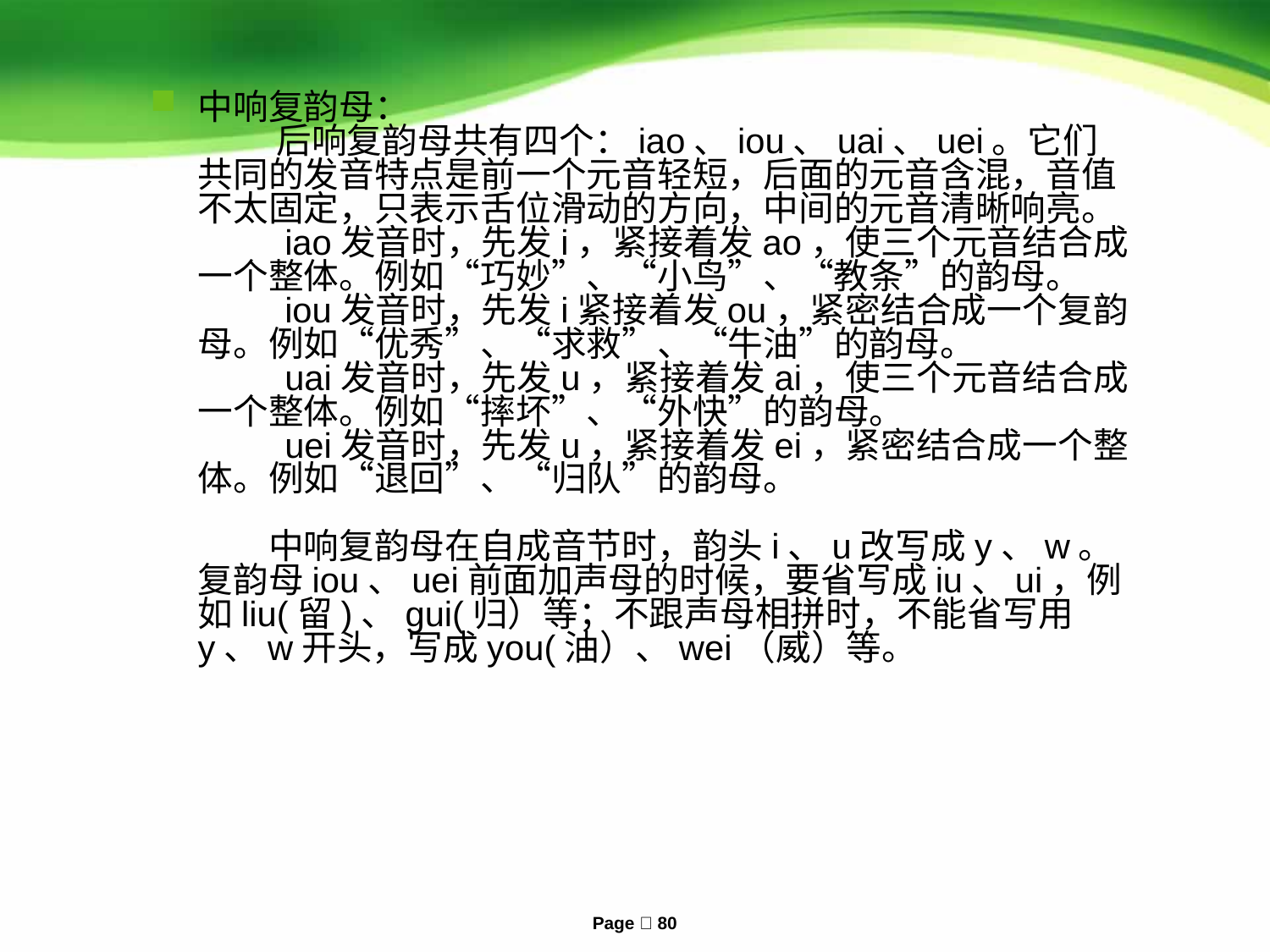

中响复韵母：
　　 后响复韵母共有四个：iao、iou、uai、uei。它们共同的发音特点是前一个元音轻短，后面的元音含混，音值不太固定，只表示舌位滑动的方向，中间的元音清晰响亮。
　　 iao发音时，先发i，紧接着发ao，使三个元音结合成一个整体。例如“巧妙”、“小鸟”、“教条”的韵母。
　　 iou发音时，先发i紧接着发ou，紧密结合成一个复韵母。例如“优秀”、“求救”、“牛油”的韵母。
　　 uai发音时，先发u，紧接着发ai，使三个元音结合成一个整体。例如“摔坏”、“外快”的韵母。
　　 uei发音时，先发u，紧接着发ei，紧密结合成一个整体。例如“退回”、“归队”的韵母。
　　中响复韵母在自成音节时，韵头i、u改写成y、w。复韵母iou、uei前面加声母的时候，要省写成iu、ui，例如liu(留)、gui(归）等；不跟声母相拼时，不能省写用y、w开头，写成you(油）、wei（威）等。